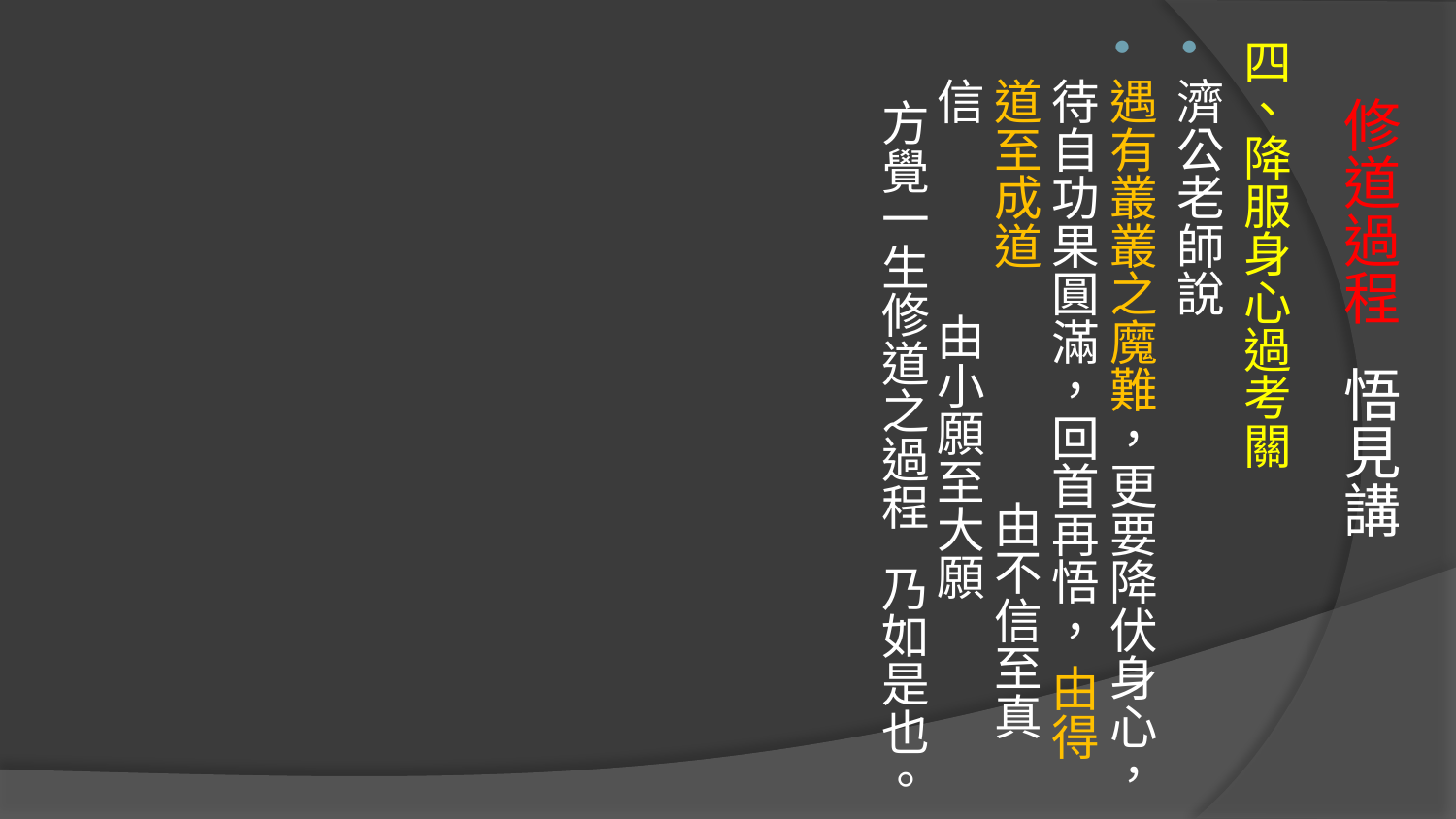

四、降服身心過考關
濟公老師說
遇有叢叢之魔難，更要降伏身心，待自功果圓滿，回首再悟， 由得道至成道　                 由不信至真信　             由小願至大願　               方覺一生修道之過程   乃如是也。

# 修道過程   悟見講